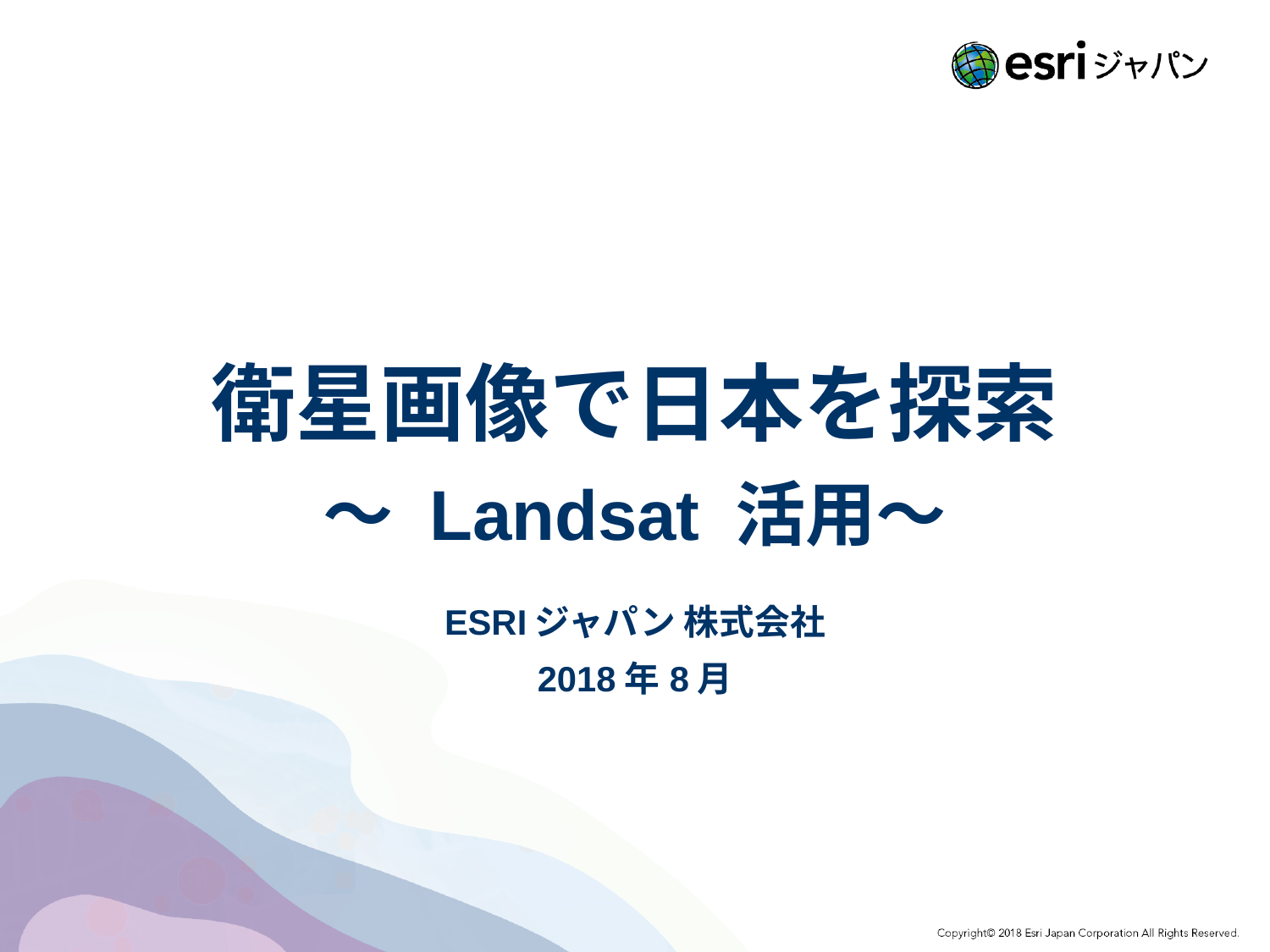

# 衛星画像で日本を探索 ～ Landsat 活用～
ESRIジャパン 株式会社
2018年8月